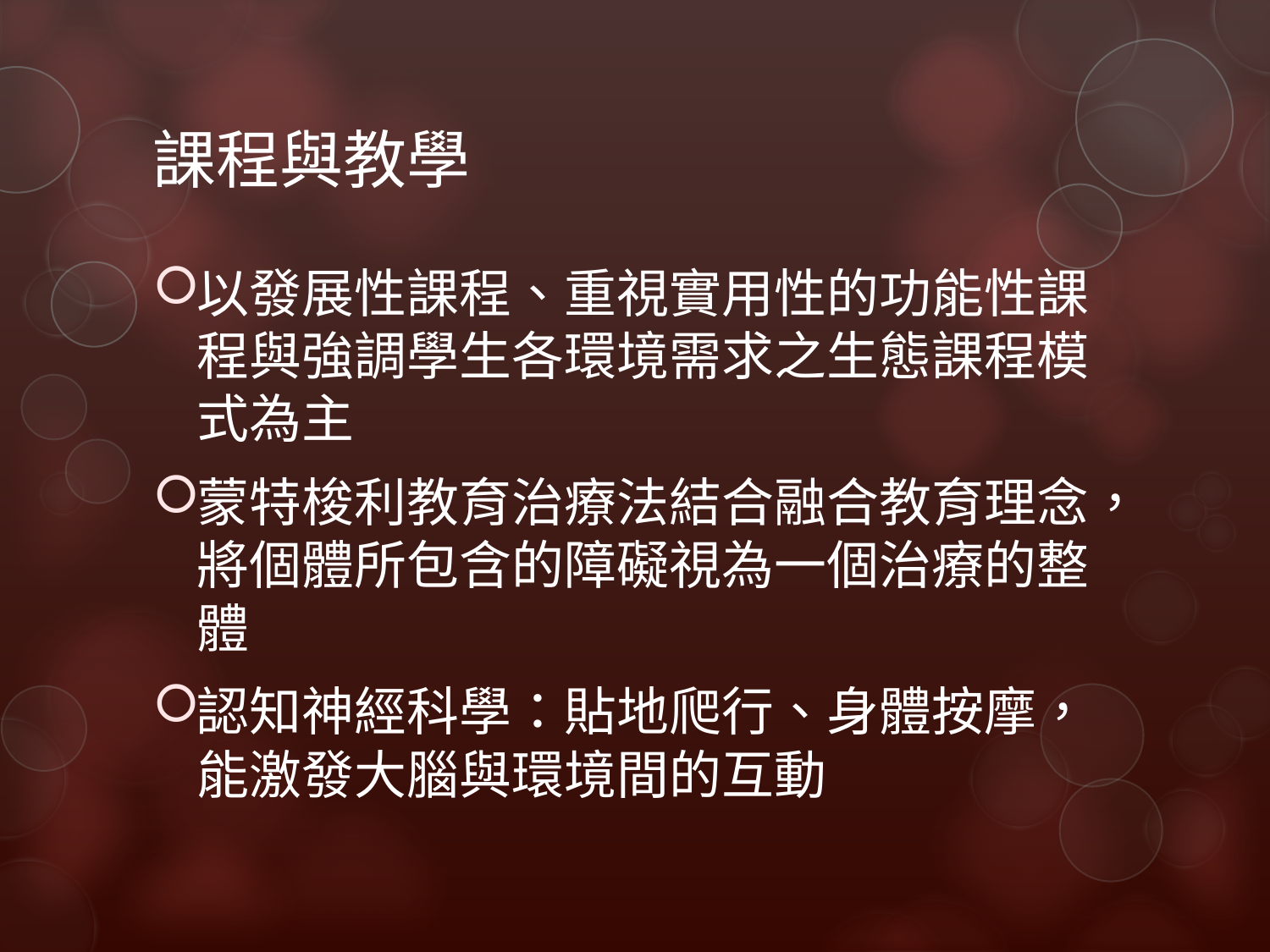

# 課程與教學
以發展性課程、重視實用性的功能性課程與強調學生各環境需求之生態課程模式為主
蒙特梭利教育治療法結合融合教育理念，將個體所包含的障礙視為一個治療的整體
認知神經科學：貼地爬行、身體按摩，能激發大腦與環境間的互動